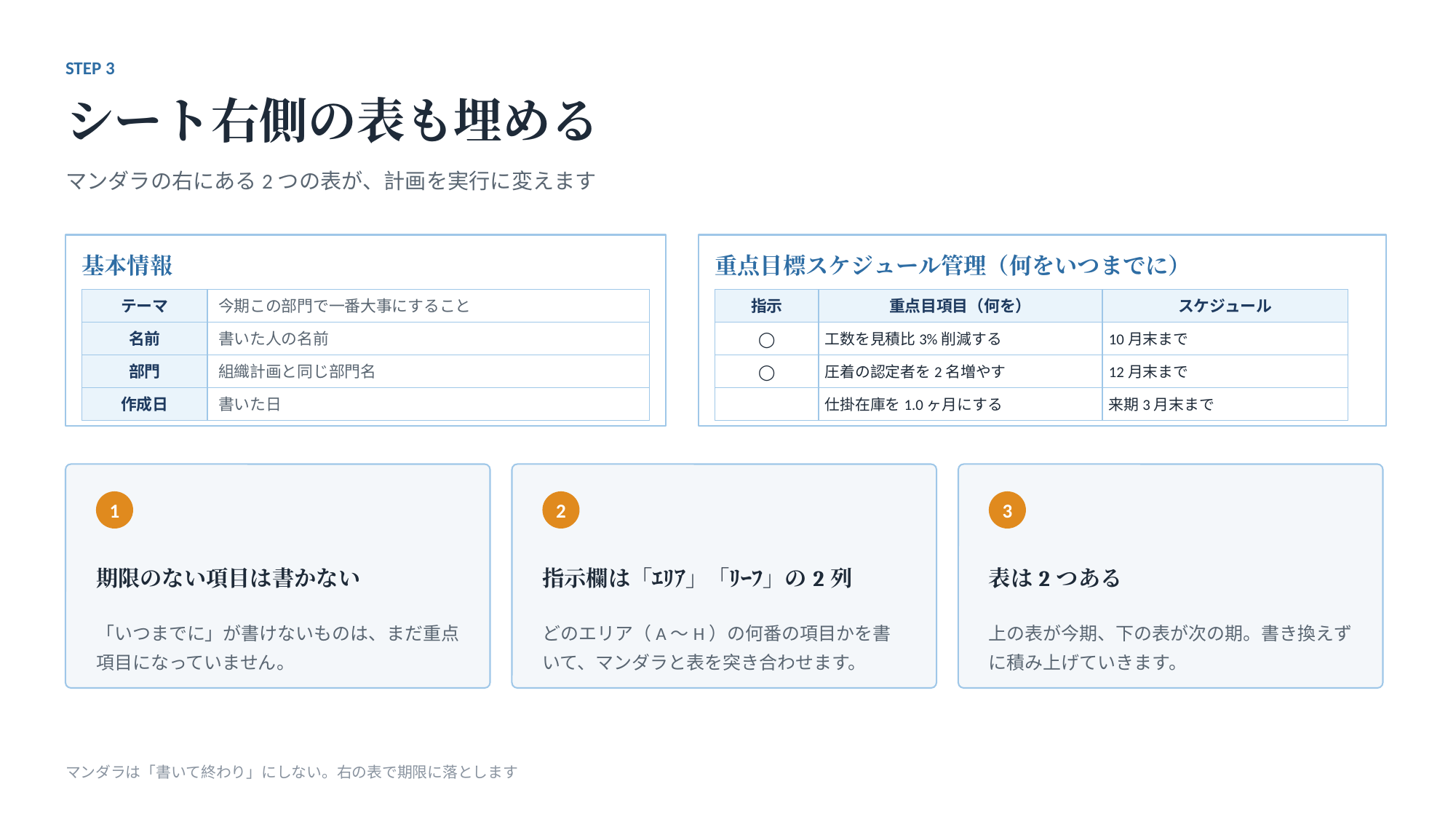

STEP 3
シート右側の表も埋める
マンダラの右にある2つの表が、計画を実行に変えます

基本情報
重点目標スケジュール管理（何をいつまでに）

テーマ

今期この部門で一番大事にすること

指示

重点目項目（何を）

スケジュール

名前

書いた人の名前

◯

工数を見積比3%削減する

10月末まで

部門

組織計画と同じ部門名

◯

圧着の認定者を2名増やす

12月末まで

作成日

書いた日

仕掛在庫を1.0ヶ月にする

来期3月末まで

1

2

3
期限のない項目は書かない
指示欄は「ｴﾘｱ」「ﾘｰﾌ」の2列
表は2つある
「いつまでに」が書けないものは、まだ重点項目になっていません。
どのエリア（A〜H）の何番の項目かを書いて、マンダラと表を突き合わせます。
上の表が今期、下の表が次の期。書き換えずに積み上げていきます。
マンダラは「書いて終わり」にしない。右の表で期限に落とします